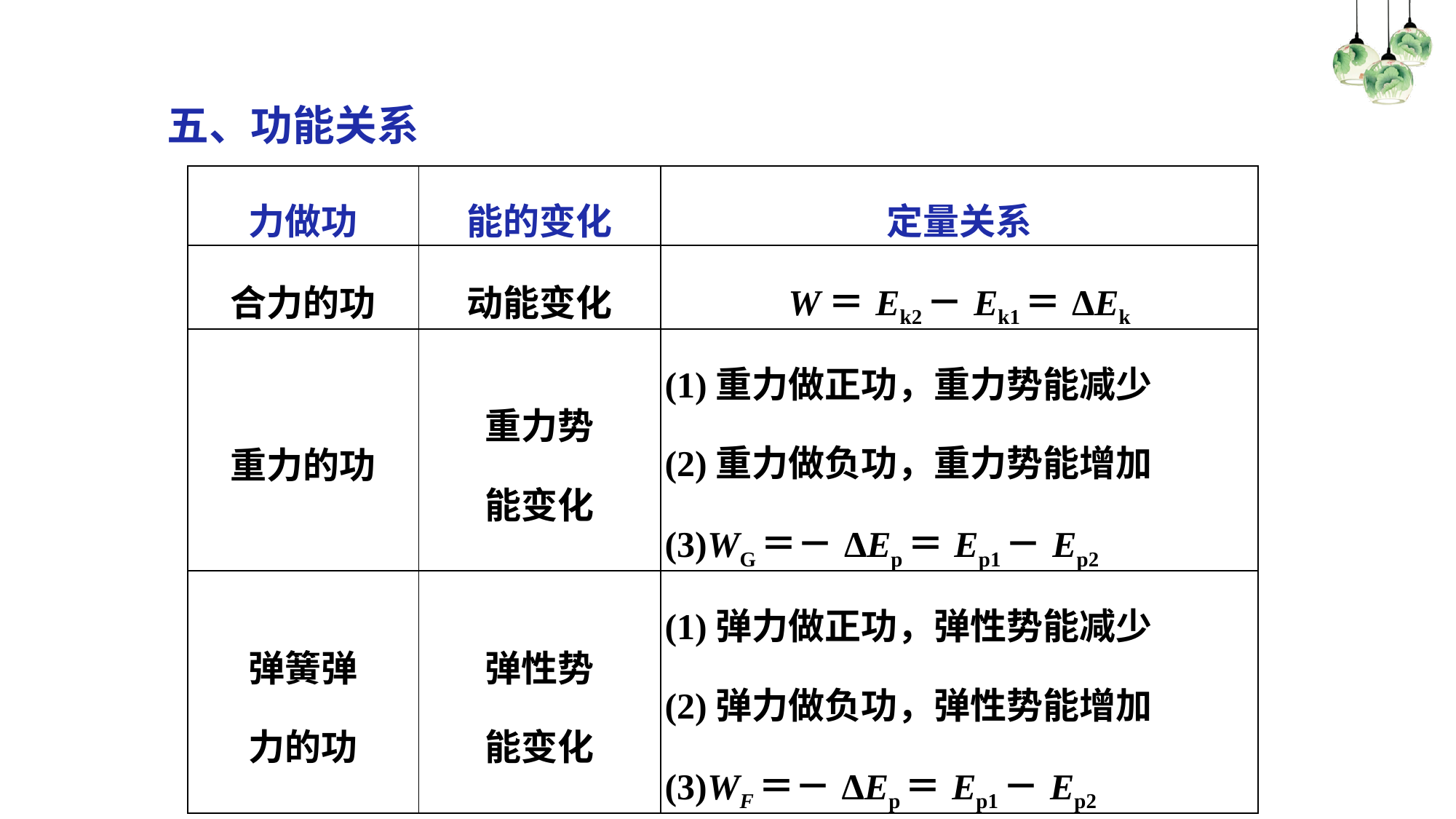

五、功能关系

| 力做功 | 能的变化 | 定量关系 |
| --- | --- | --- |
| 合力的功 | 动能变化 | W＝Ek2－Ek1＝ΔEk |
| 重力的功 | 重力势 能变化 | (1)重力做正功，重力势能减少 (2)重力做负功，重力势能增加 (3)WG＝－ΔEp＝Ep1－Ep2 |
| 弹簧弹 力的功 | 弹性势 能变化 | (1)弹力做正功，弹性势能减少 (2)弹力做负功，弹性势能增加 (3)WF＝－ΔEp＝Ep1－Ep2 |